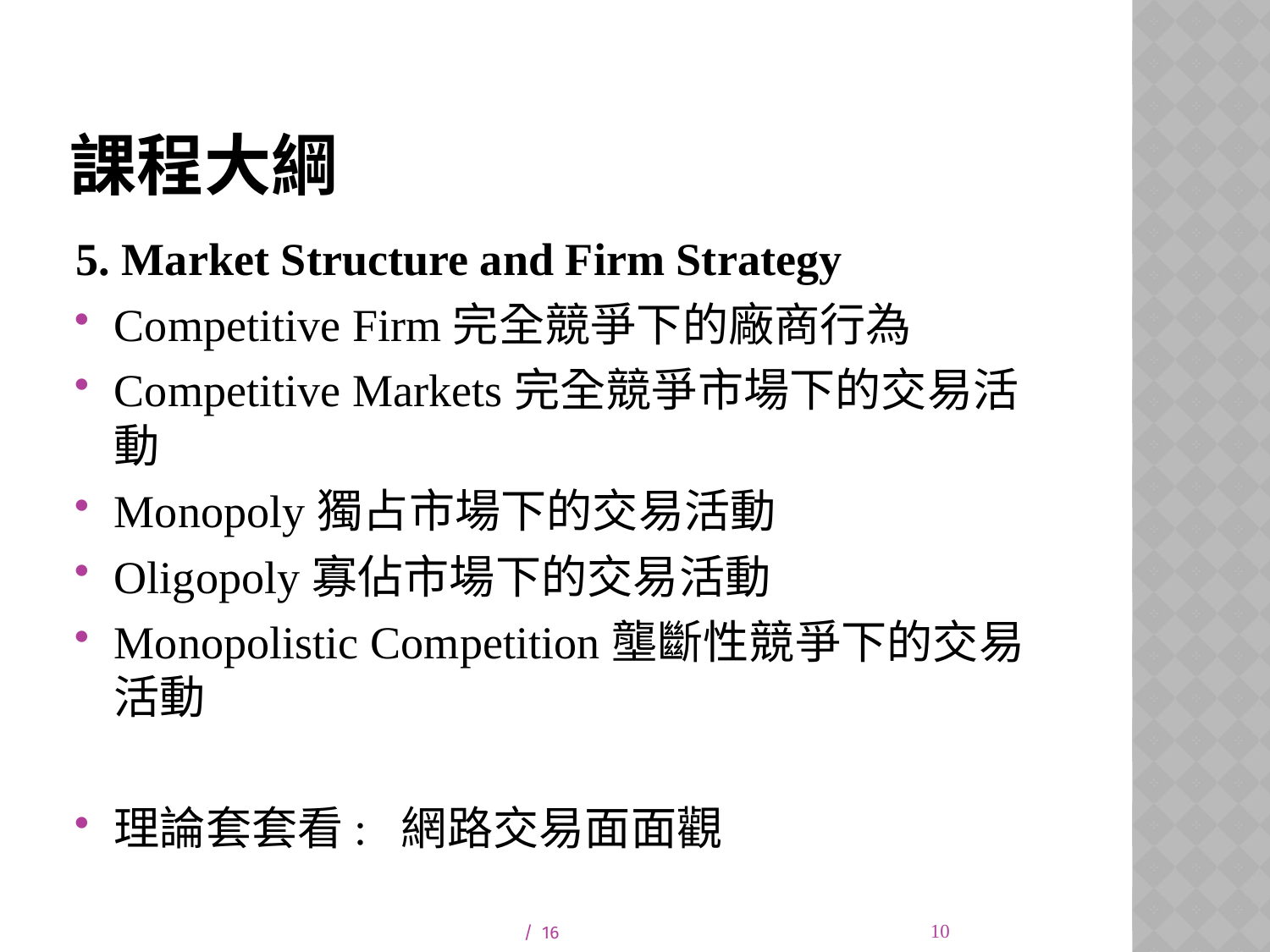

# 課程大綱
5. Market Structure and Firm Strategy
Competitive Firm完全競爭下的廠商行為
Competitive Markets完全競爭市場下的交易活動
Monopoly獨占市場下的交易活動
Oligopoly寡佔市場下的交易活動
Monopolistic Competition壟斷性競爭下的交易活動

理論套套看:  網路交易面面觀

10
/  16